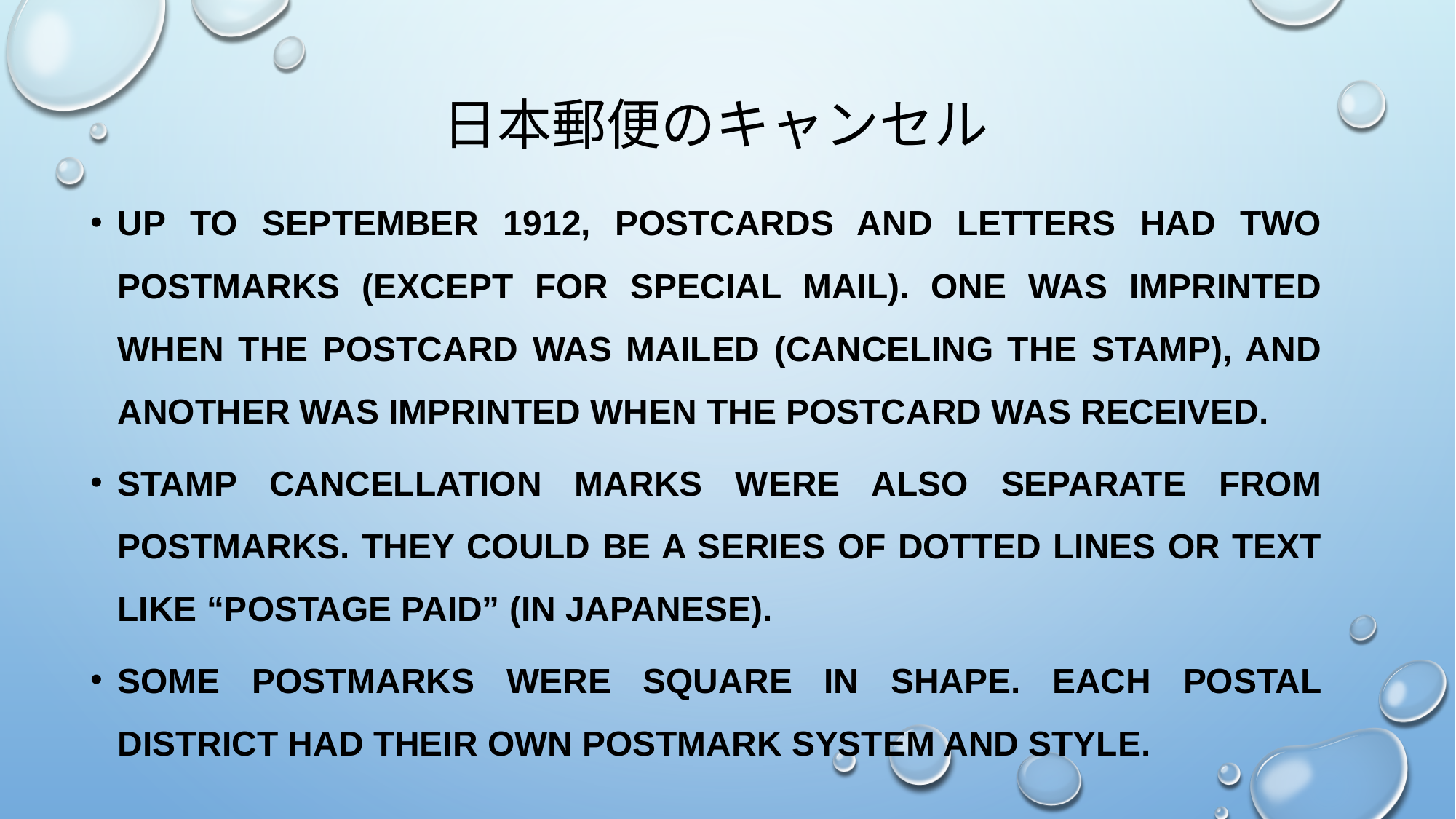

# 日本郵便のキャンセル
Up to September 1912, postcards and letters had two postmarks (except for special mail). One was imprinted when the postcard was mailed (canceling the stamp), and another was imprinted when the postcard was received.
Stamp cancellation marks were also separate from postmarks. They could be a series of dotted lines or text like “Postage Paid” (in Japanese).
Some postmarks were square in shape. Each postal district had their own postmark system and style.